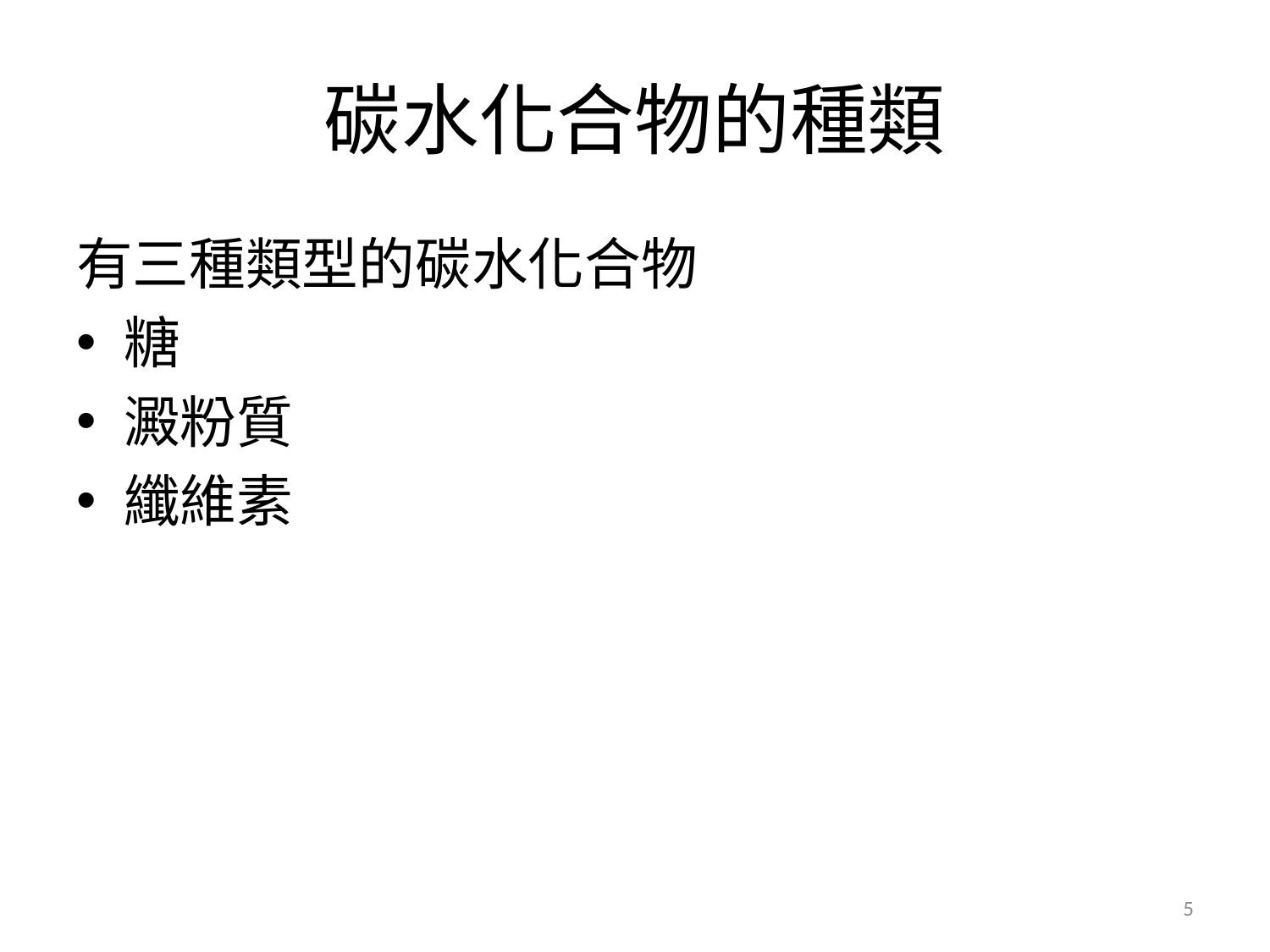

# 碳水化合物的種類
有三種類型的碳水化合物
糖
澱粉質
纖維素
5